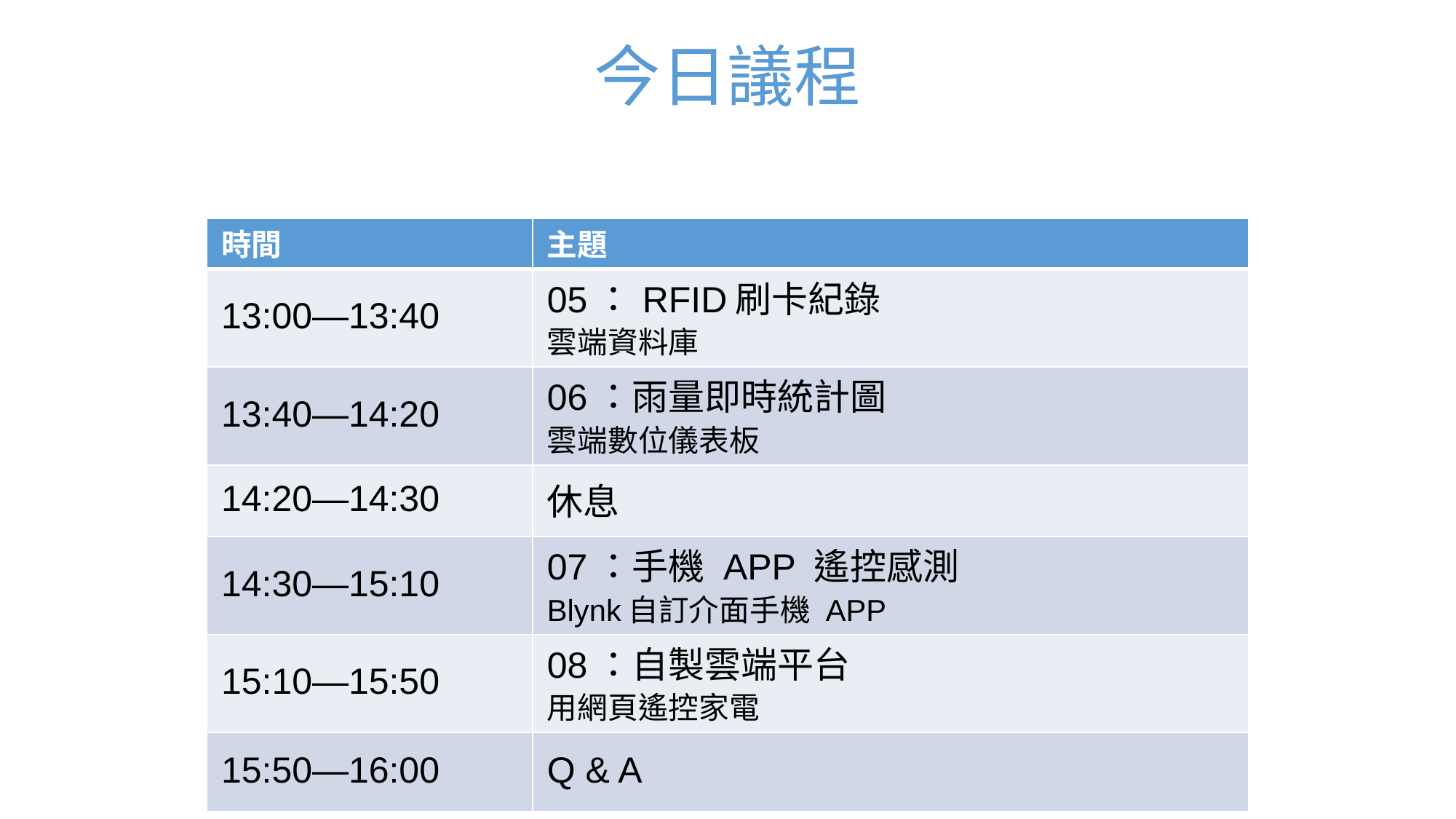

# 今日議程
| 時間 | 主題 |
| --- | --- |
| 13:00—13:40 | 05：RFID刷卡紀錄 雲端資料庫 |
| 13:40—14:20 | 06：雨量即時統計圖 雲端數位儀表板 |
| 14:20—14:30 | 休息 |
| 14:30—15:10 | 07：手機 APP 遙控感測 Blynk自訂介面手機 APP |
| 15:10—15:50 | 08：自製雲端平台 用網頁遙控家電 |
| 15:50—16:00 | Q & A |